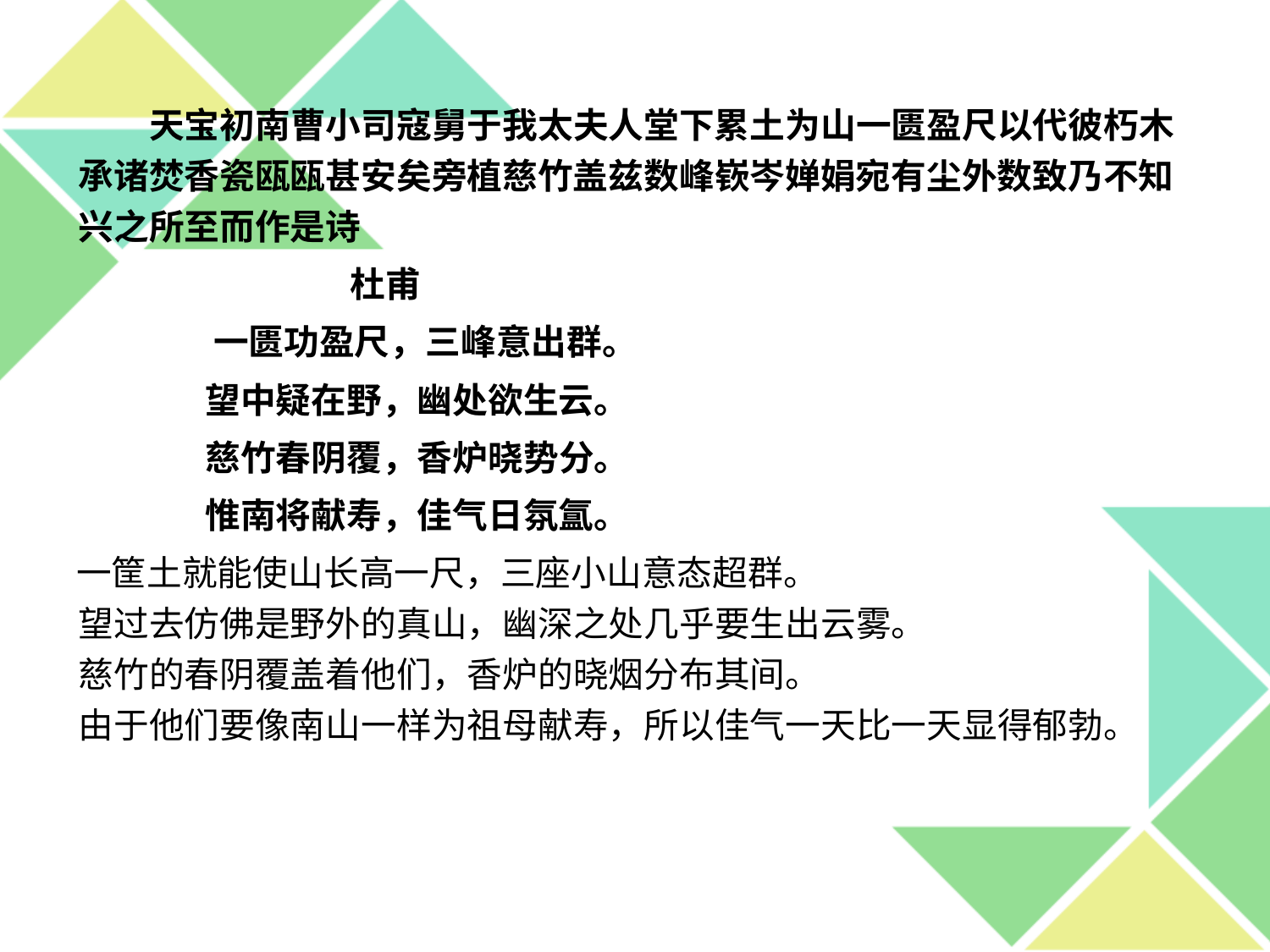

天宝初南曹小司寇舅于我太夫人堂下累土为山一匮盈尺以代彼朽木承诸焚香瓷瓯瓯甚安矣旁植慈竹盖兹数峰嵚岑婵娟宛有尘外数致乃不知兴之所至而作是诗
                                 杜甫
                一匮功盈尺，三峰意出群。
               望中疑在野，幽处欲生云。
               慈竹春阴覆，香炉晓势分。
               惟南将献寿，佳气日氛氲。
一筐土就能使山长高一尺，三座小山意态超群。
望过去仿佛是野外的真山，幽深之处几乎要生出云雾。
慈竹的春阴覆盖着他们，香炉的晓烟分布其间。
由于他们要像南山一样为祖母献寿，所以佳气一天比一天显得郁勃。